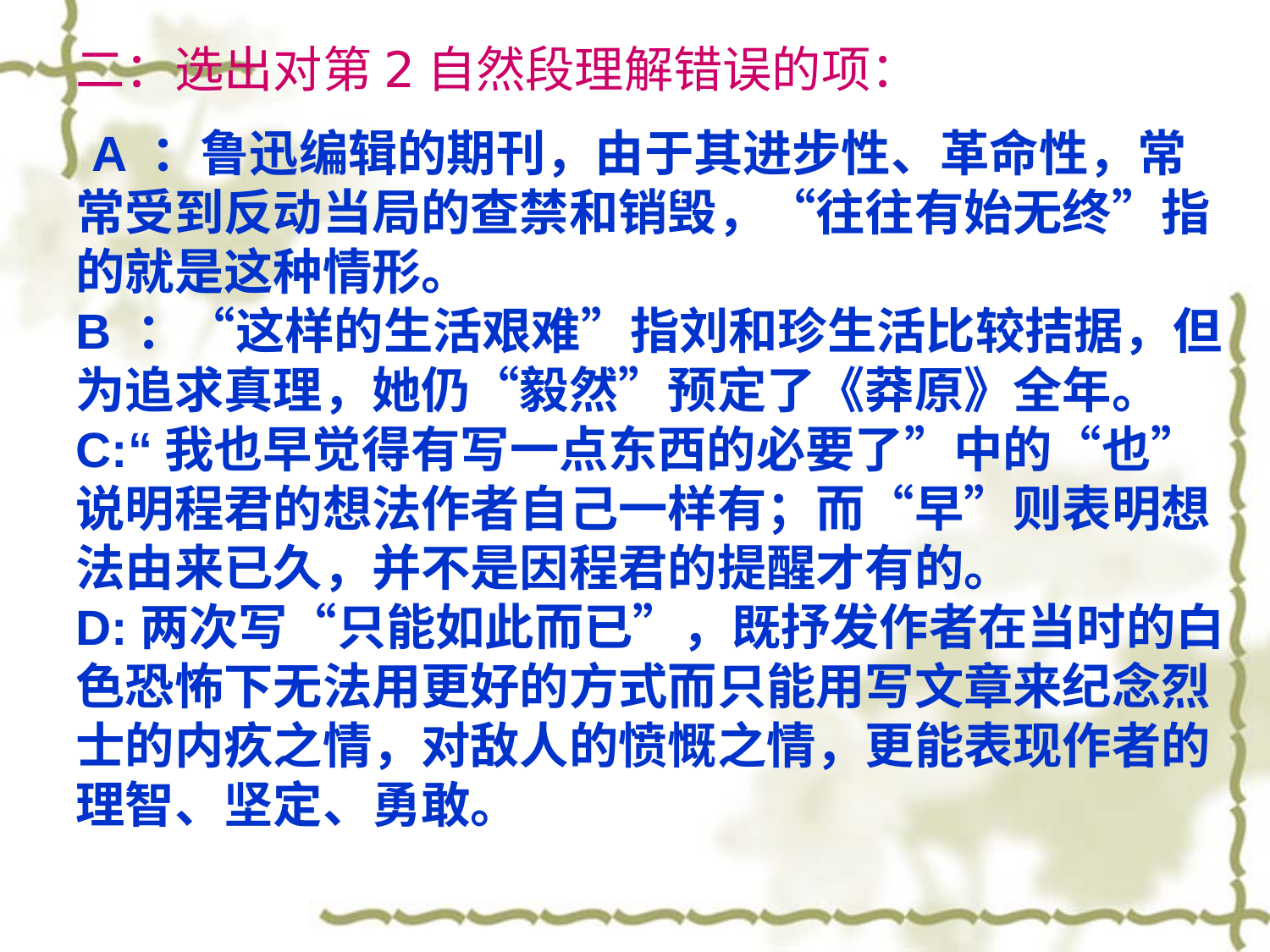

二：选出对第2自然段理解错误的项：
 A ：鲁迅编辑的期刊，由于其进步性、革命性，常常受到反动当局的查禁和销毁，“往往有始无终”指的就是这种情形。
B ：“这样的生活艰难”指刘和珍生活比较拮据，但为追求真理，她仍“毅然”预定了《莽原》全年。
C:“我也早觉得有写一点东西的必要了”中的“也”说明程君的想法作者自己一样有；而“早”则表明想法由来已久，并不是因程君的提醒才有的。
D:两次写“只能如此而已”，既抒发作者在当时的白色恐怖下无法用更好的方式而只能用写文章来纪念烈士的内疚之情，对敌人的愤慨之情，更能表现作者的理智、坚定、勇敢。